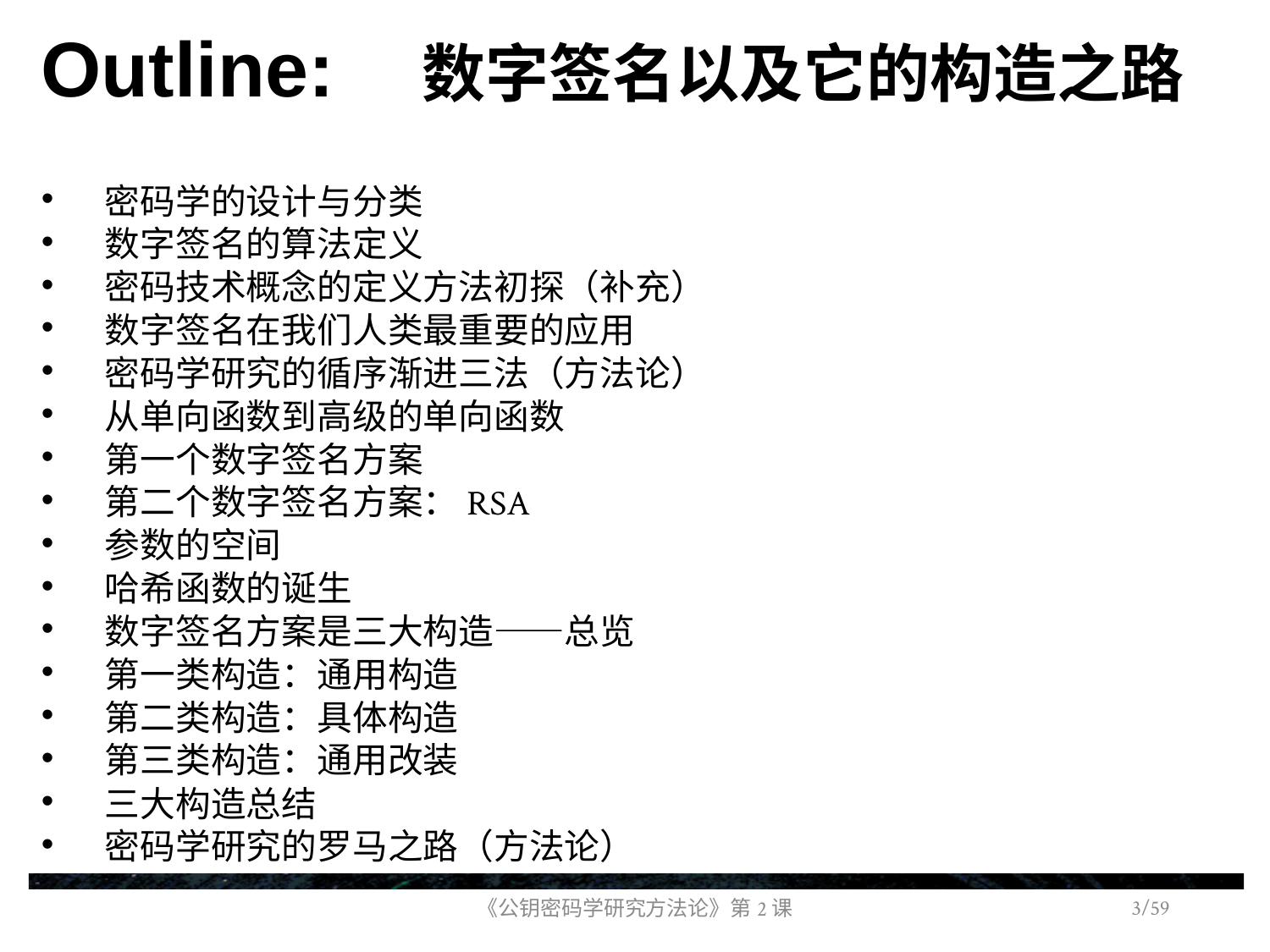

# Outline:	数字签名以及它的构造之路
密码学的设计与分类
数字签名的算法定义
密码技术概念的定义方法初探（补充）
数字签名在我们人类最重要的应用
密码学研究的循序渐进三法（方法论）
从单向函数到高级的单向函数
第一个数字签名方案
第二个数字签名方案：RSA
参数的空间
哈希函数的诞生
数字签名方案是三大构造——总览
第一类构造：通用构造
第二类构造：具体构造
第三类构造：通用改装
三大构造总结
密码学研究的罗马之路（方法论）

《公钥密码学研究方法论》第2课
3/59